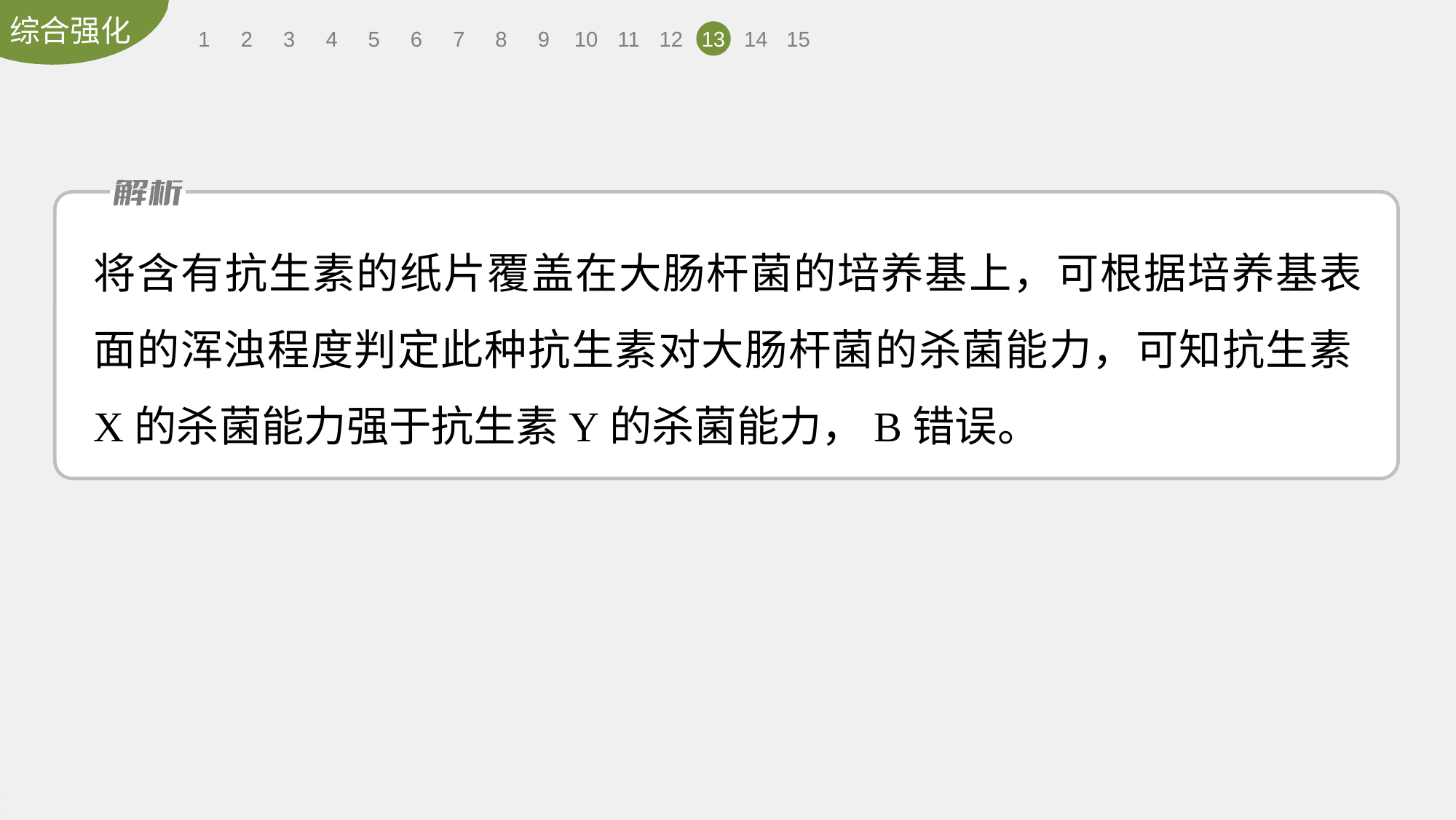

1
2
3
4
5
6
7
8
9
10
11
12
13
14
15

将含有抗生素的纸片覆盖在大肠杆菌的培养基上，可根据培养基表面的浑浊程度判定此种抗生素对大肠杆菌的杀菌能力，可知抗生素X的杀菌能力强于抗生素Y的杀菌能力，B错误。